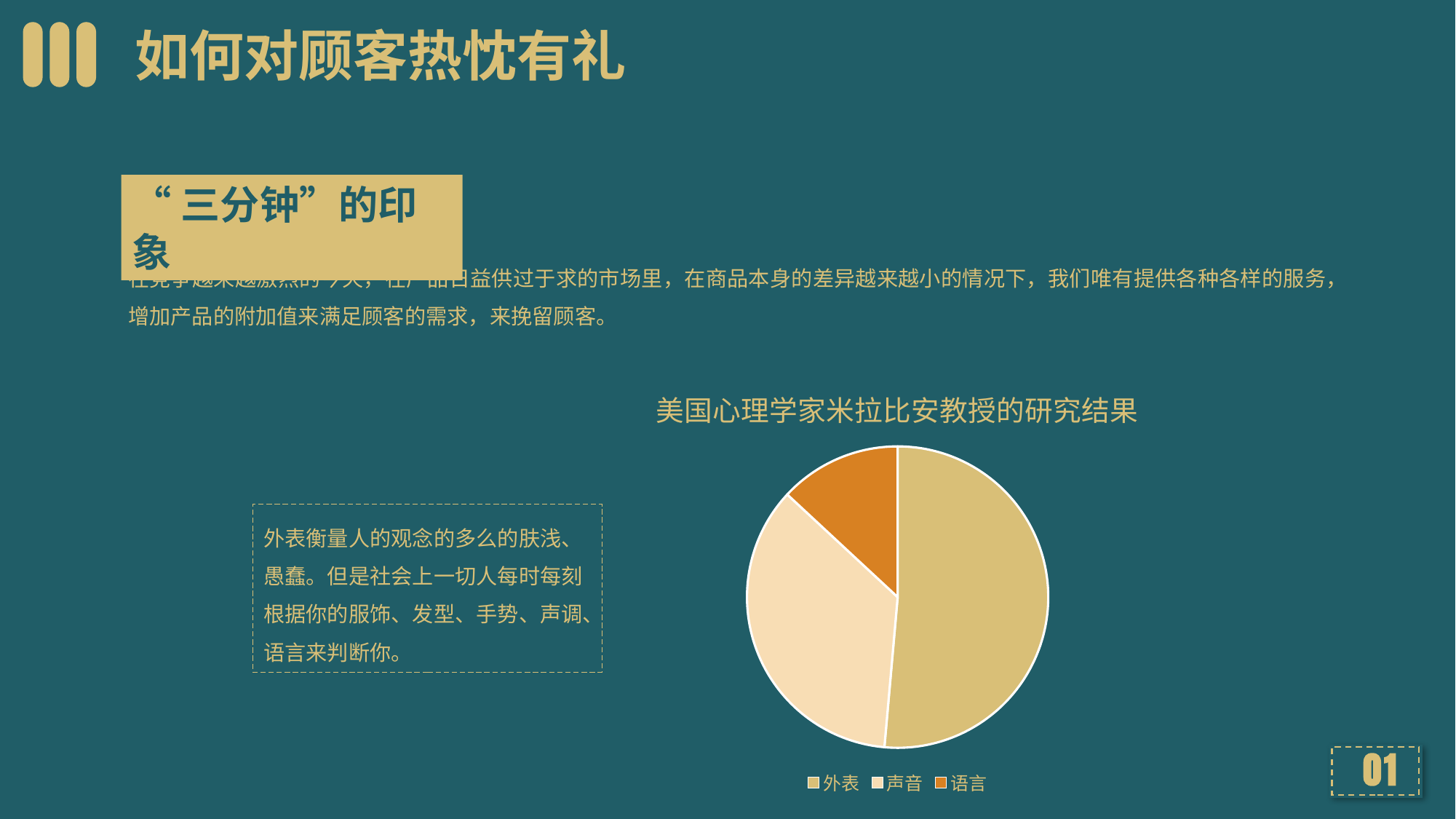

如何对顾客热忱有礼
“三分钟”的印象
在竞争越来越激烈的今天，在产品日益供过于求的市场里，在商品本身的差异越来越小的情况下，我们唯有提供各种各样的服务，增加产品的附加值来满足顾客的需求，来挽留顾客。

### Chart: 美国心理学家米拉比安教授的研究结果

| Category | 销售额 |
|---|---|
| 外表 | 5.5 |
| 声音 | 3.8 |
| 语言 | 1.4 |
外表衡量人的观念的多么的肤浅、愚蠢。但是社会上一切人每时每刻根据你的服饰、发型、手势、声调、语言来判断你。
01